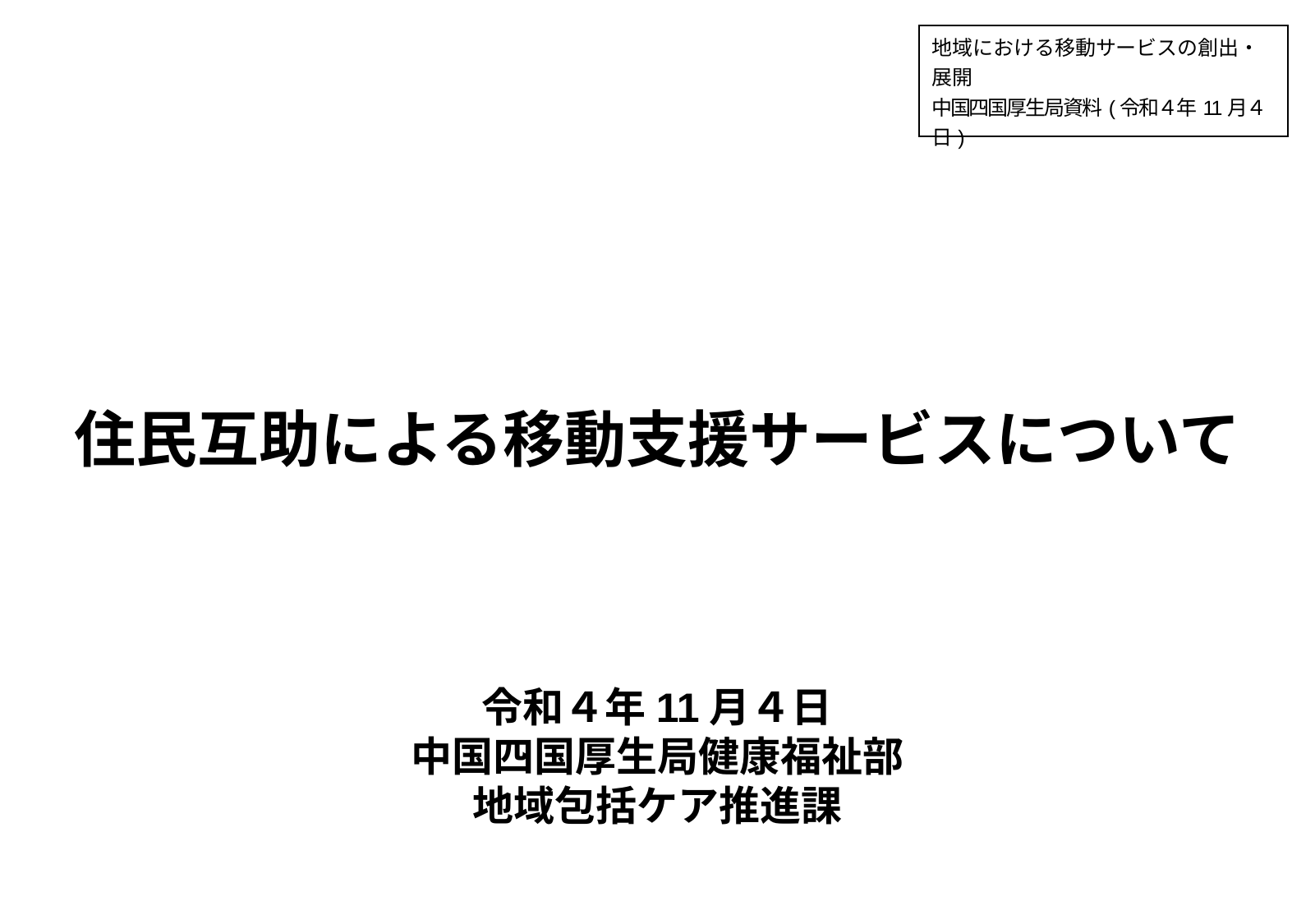

| 地域における移動サービスの創出・展開 中国四国厚生局資料(令和４年11月４日) |
| --- |
住民互助による移動支援サービスについて
令和４年11月４日
中国四国厚生局健康福祉部
地域包括ケア推進課